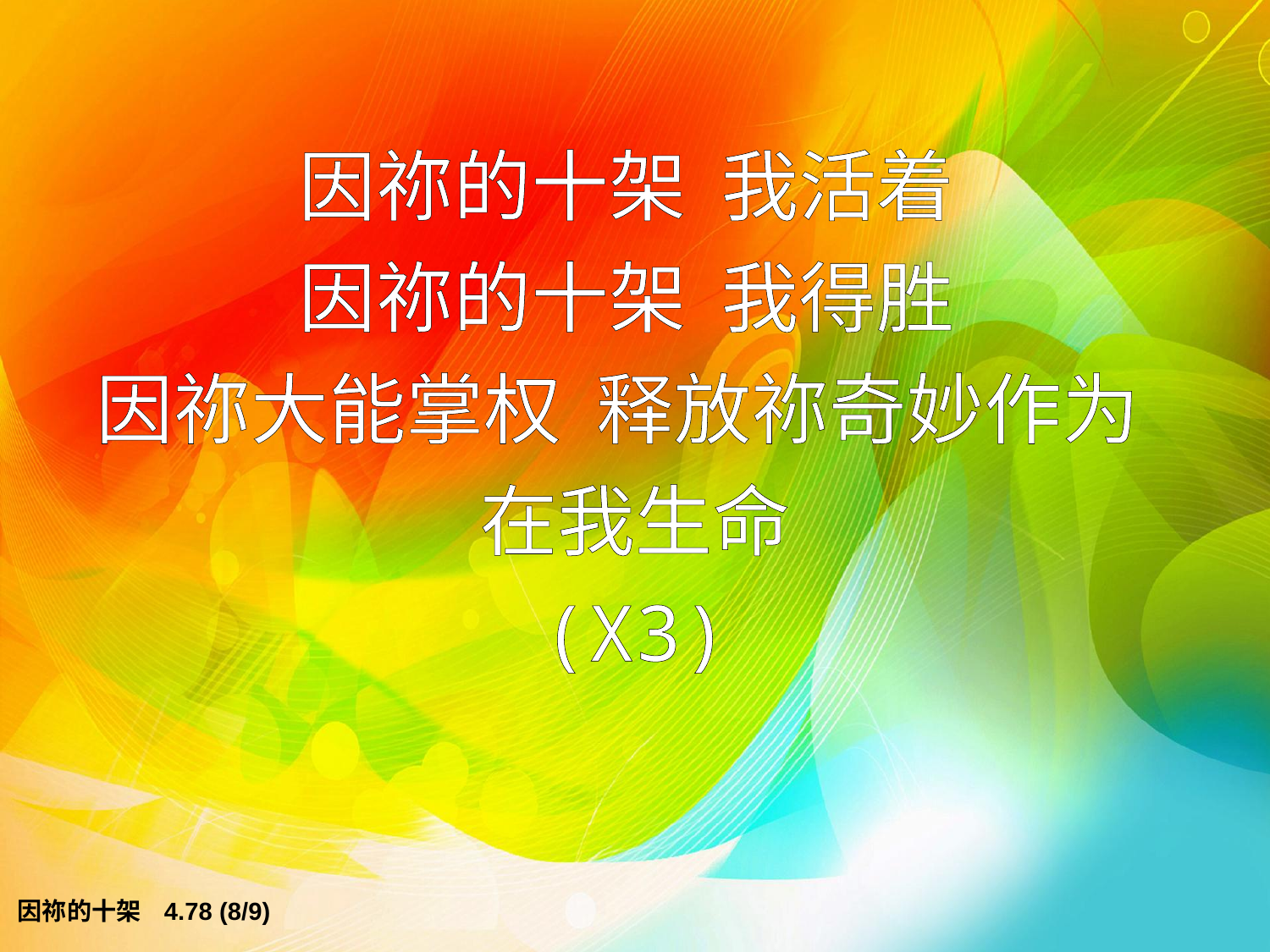

# 因祢的十架  我活着 因祢的十架  我得胜 因祢大能掌权  释放祢奇妙作为 在我生命 (X3)
因祢的十架   4.78 (8/9)